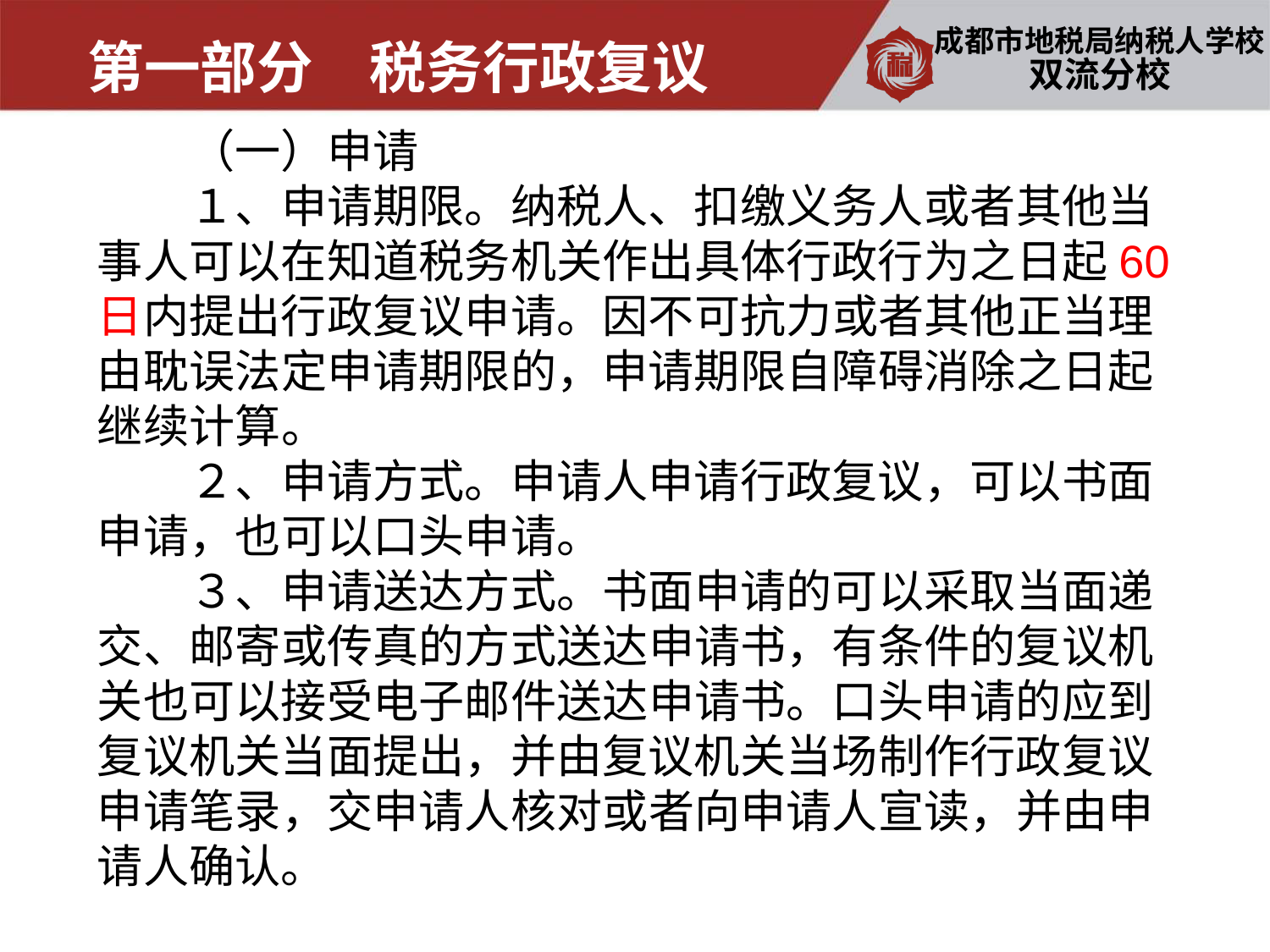

第一部分　税务行政复议
双流分校
　　（一）申请
　　１、申请期限。纳税人、扣缴义务人或者其他当事人可以在知道税务机关作出具体行政行为之日起60日内提出行政复议申请。因不可抗力或者其他正当理由耽误法定申请期限的，申请期限自障碍消除之日起继续计算。
　　２、申请方式。申请人申请行政复议，可以书面申请，也可以口头申请。
　　３、申请送达方式。书面申请的可以采取当面递交、邮寄或传真的方式送达申请书，有条件的复议机关也可以接受电子邮件送达申请书。口头申请的应到复议机关当面提出，并由复议机关当场制作行政复议申请笔录，交申请人核对或者向申请人宣读，并由申请人确认。